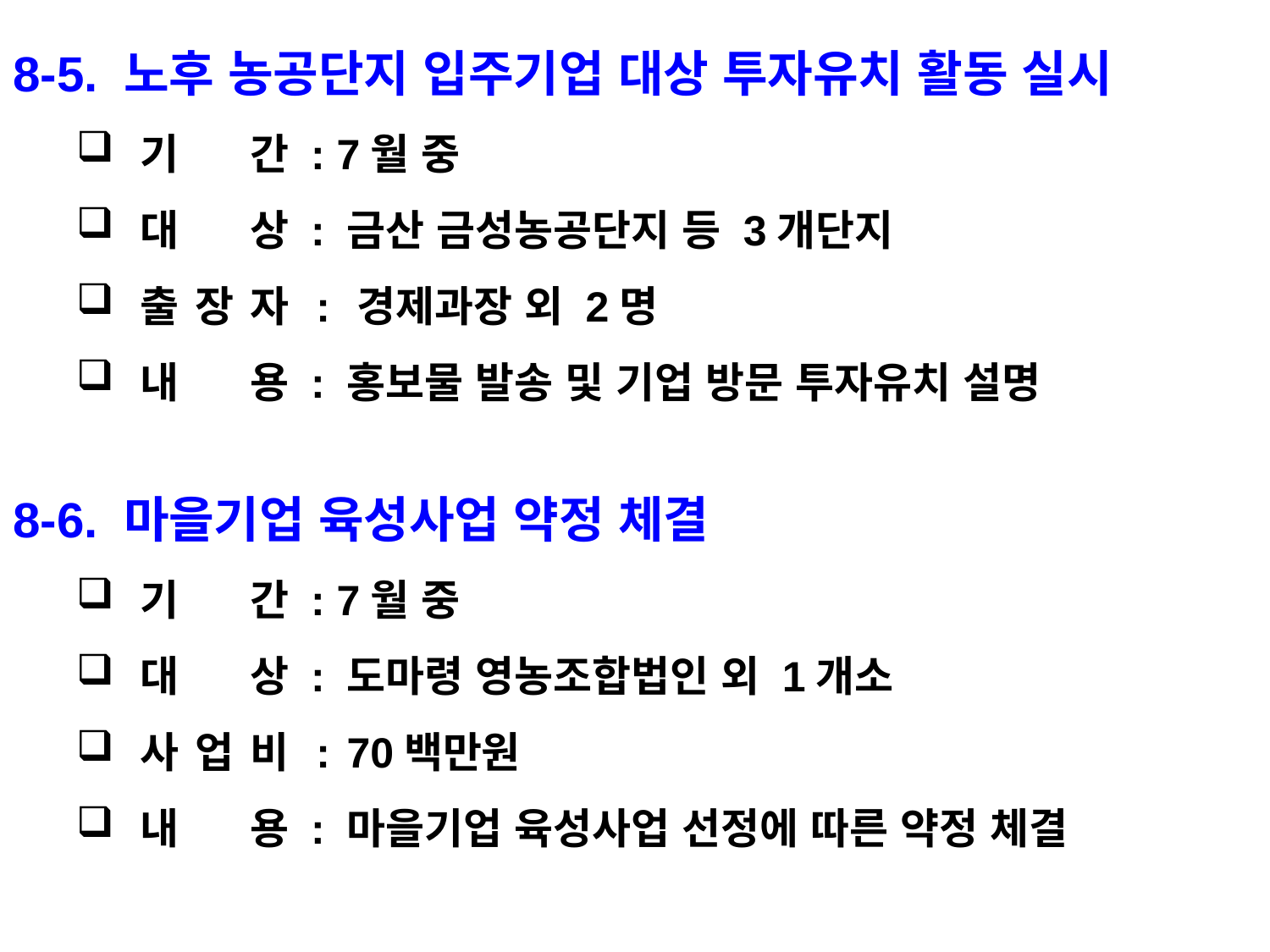

8-5. 노후 농공단지 입주기업 대상 투자유치 활동 실시
기      간 : 7월 중
대      상 : 금산 금성농공단지 등 3개단지
출 장 자 : 경제과장 외 2명
내      용 : 홍보물 발송 및 기업 방문 투자유치 설명

8-6. 마을기업 육성사업 약정 체결
기      간 : 7월 중
대      상 : 도마령 영농조합법인 외 1개소
사 업 비 : 70백만원
내      용 : 마을기업 육성사업 선정에 따른 약정 체결